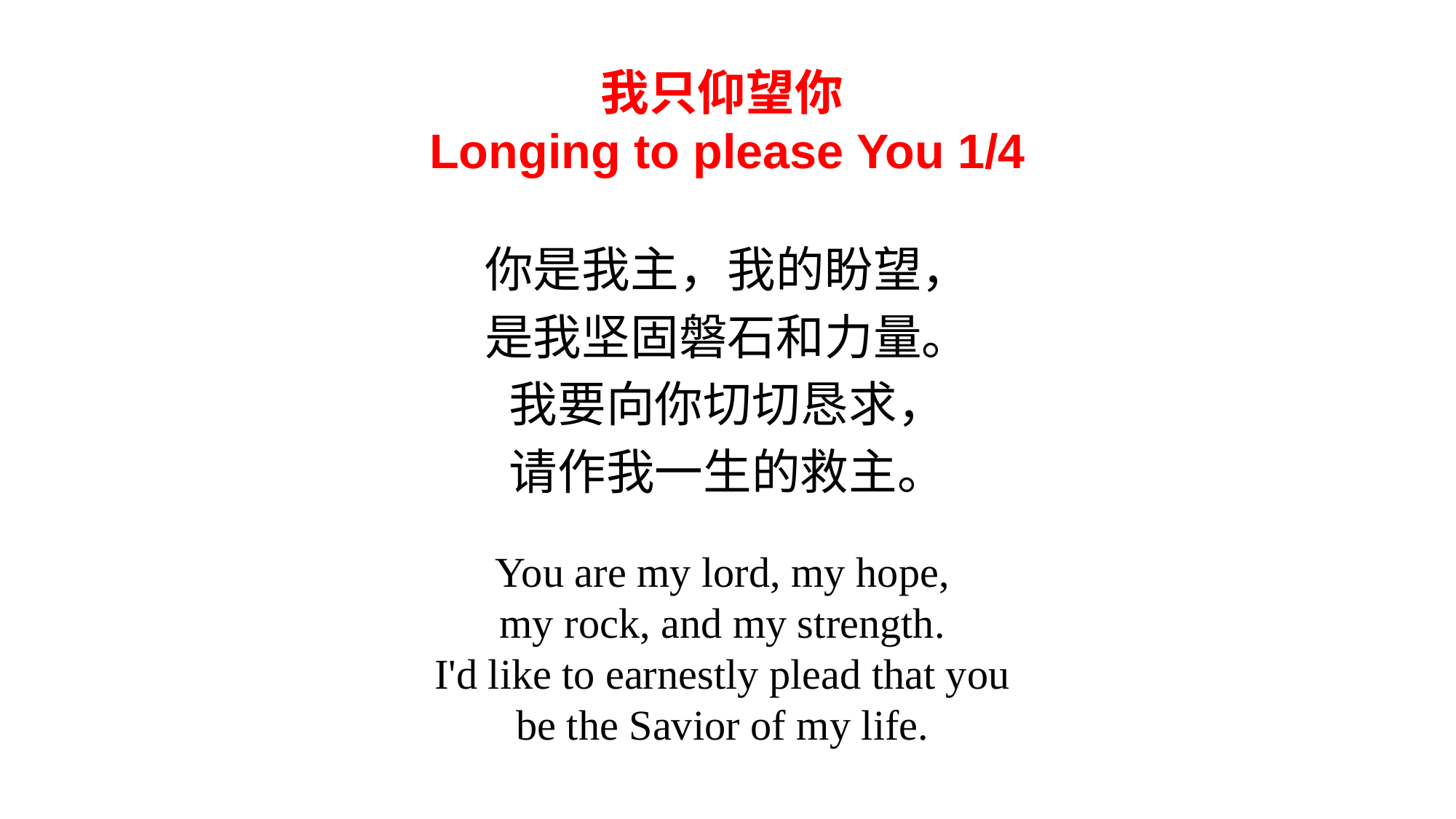

我只仰望你
Longing to please You 1/4
你是我主，我的盼望，
是我坚固磐石和力量。
我要向你切切恳求，
请作我一生的救主。

You are my lord, my hope,
my rock, and my strength.
I'd like to earnestly plead that you
be the Savior of my life.